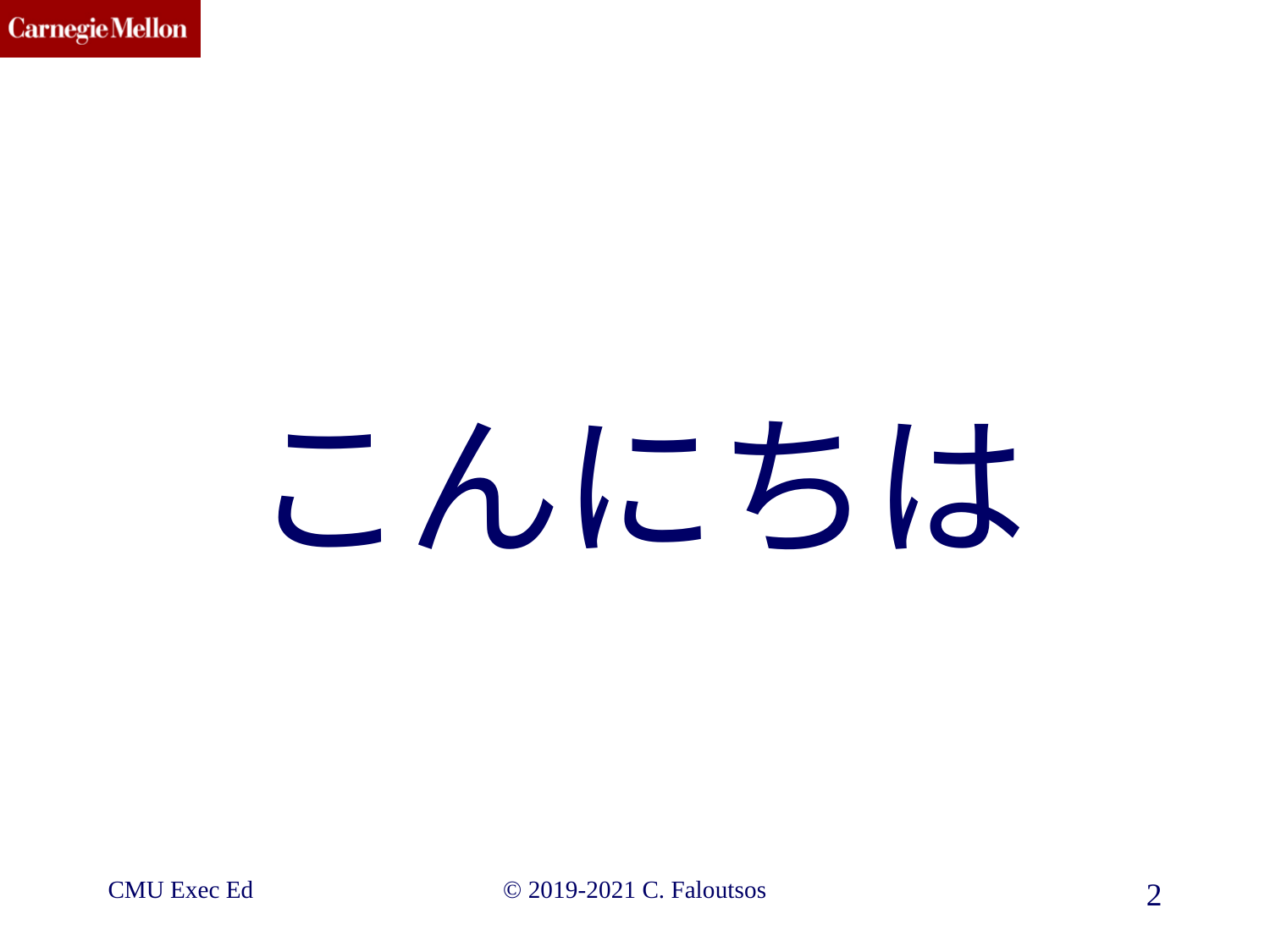

#

こんにちは
CMU Exec Ed
©️ 2019-2021 C. Faloutsos
2